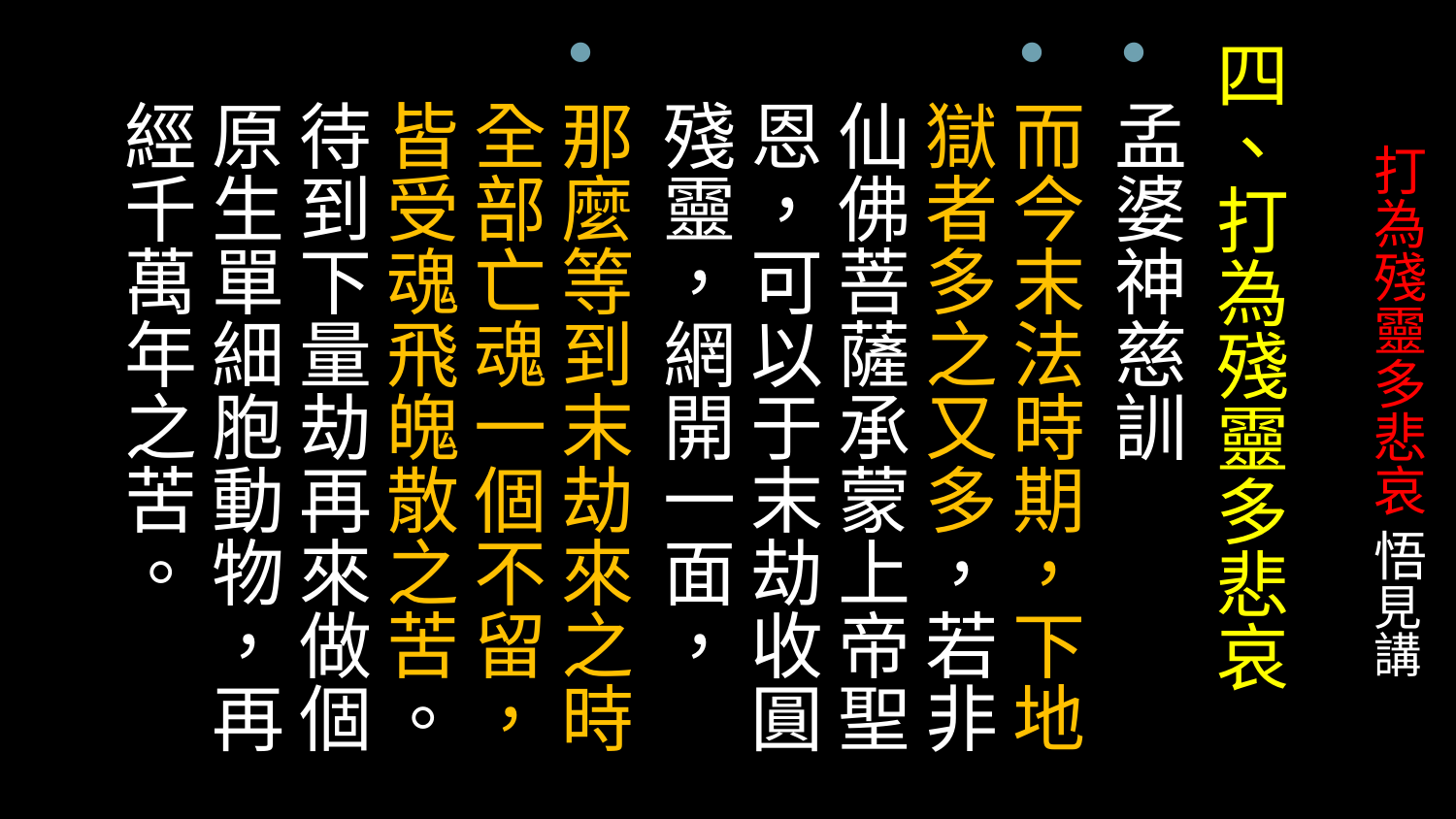

四、打為殘靈多悲哀
孟婆神慈訓
而今末法時期，下地獄者多之又多，若非仙佛菩薩承蒙上帝聖恩，可以于末劫收圓殘靈，網開一面，
那麼等到末劫來之時全部亡魂一個不留，皆受魂飛魄散之苦。待到下量劫再來做個原生單細胞動物，再經千萬年之苦。

# 打為殘靈多悲哀 悟見講